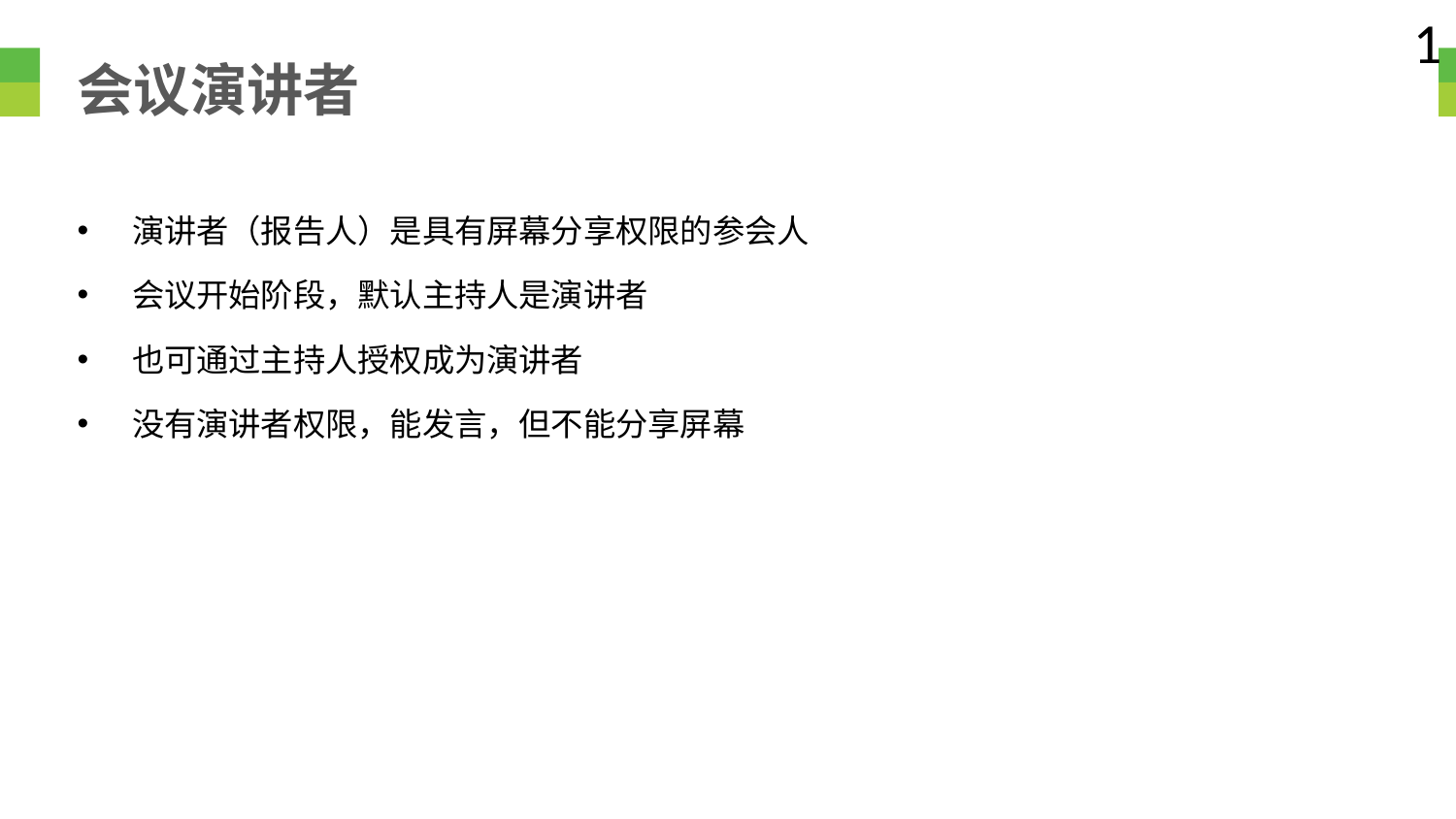

1

会议演讲者

演讲者（报告人）是具有屏幕分享权限的参会人
会议开始阶段，默认主持人是演讲者
也可通过主持人授权成为演讲者
没有演讲者权限，能发言，但不能分享屏幕